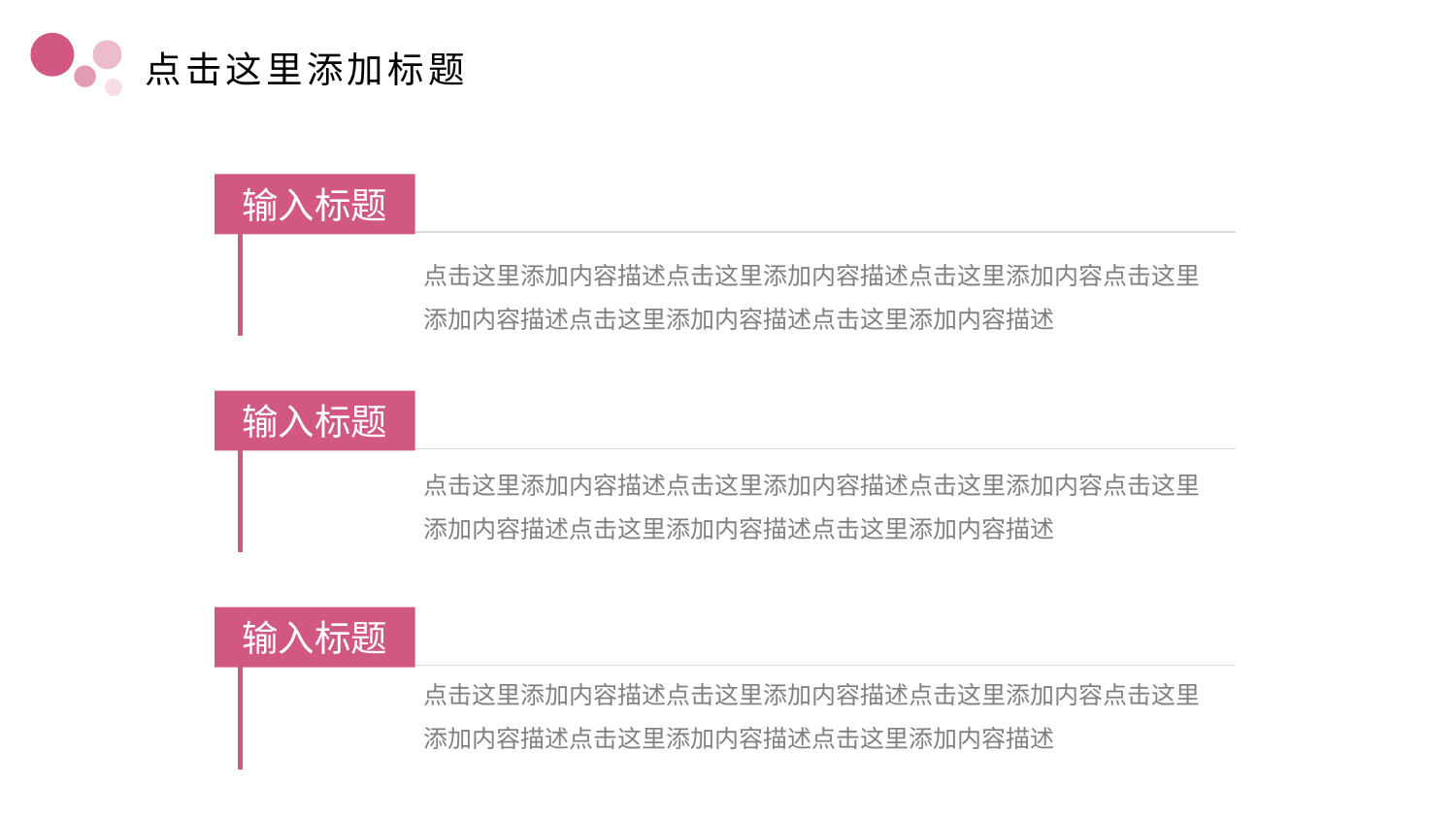

# 点击这里添加标题
输入标题
点击这里添加内容描述点击这里添加内容描述点击这里添加内容点击这里添加内容描述点击这里添加内容描述点击这里添加内容描述
输入标题
点击这里添加内容描述点击这里添加内容描述点击这里添加内容点击这里添加内容描述点击这里添加内容描述点击这里添加内容描述
输入标题
点击这里添加内容描述点击这里添加内容描述点击这里添加内容点击这里添加内容描述点击这里添加内容描述点击这里添加内容描述